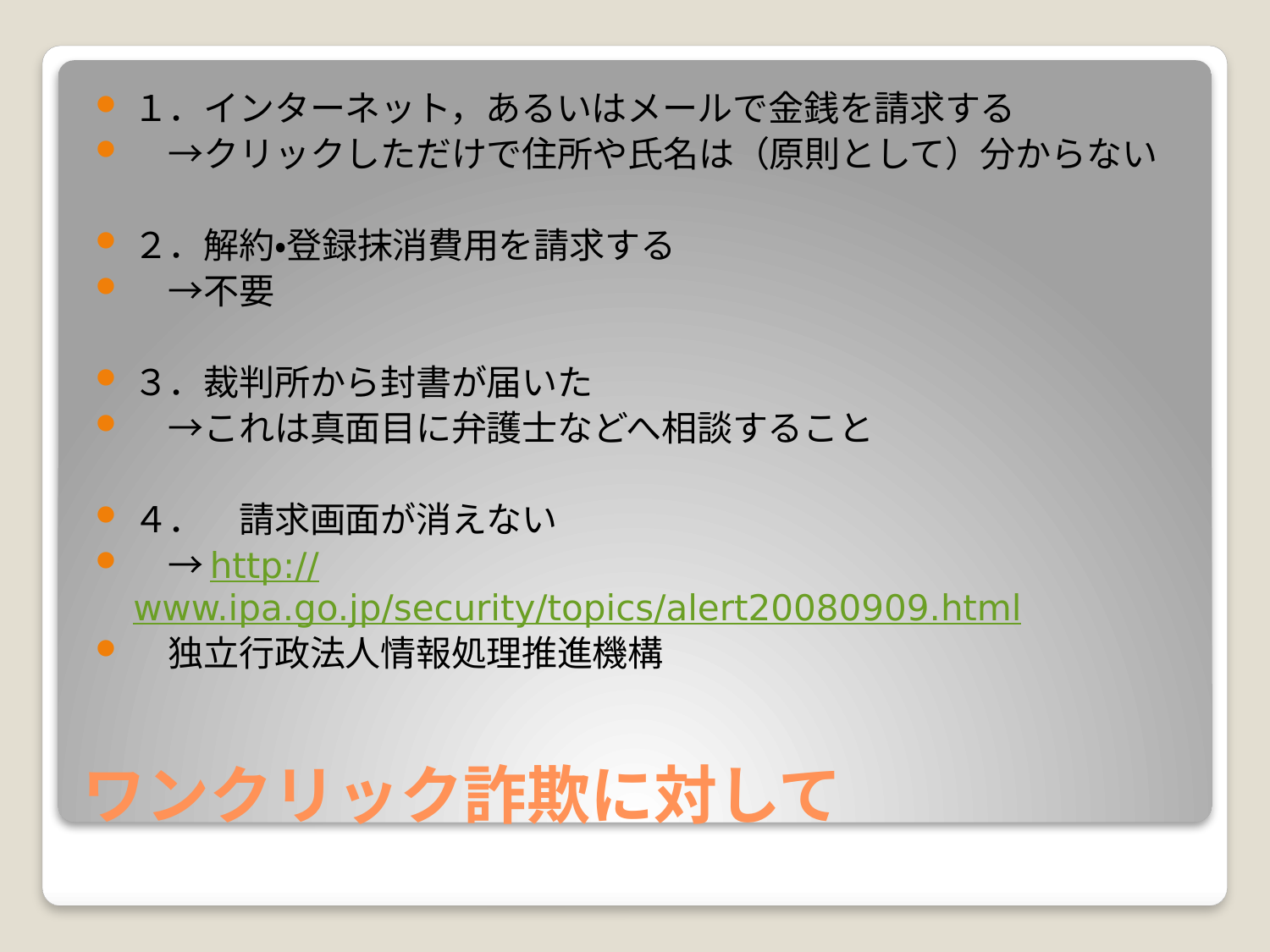

１．インターネット，あるいはメールで金銭を請求する
　→クリックしただけで住所や氏名は（原則として）分からない

２．解約・登録抹消費用を請求する
　→不要

３．裁判所から封書が届いた
　→これは真面目に弁護士などへ相談すること

４．　請求画面が消えない
　→http://www.ipa.go.jp/security/topics/alert20080909.html
　独立行政法人情報処理推進機構
# ワンクリック詐欺に対して